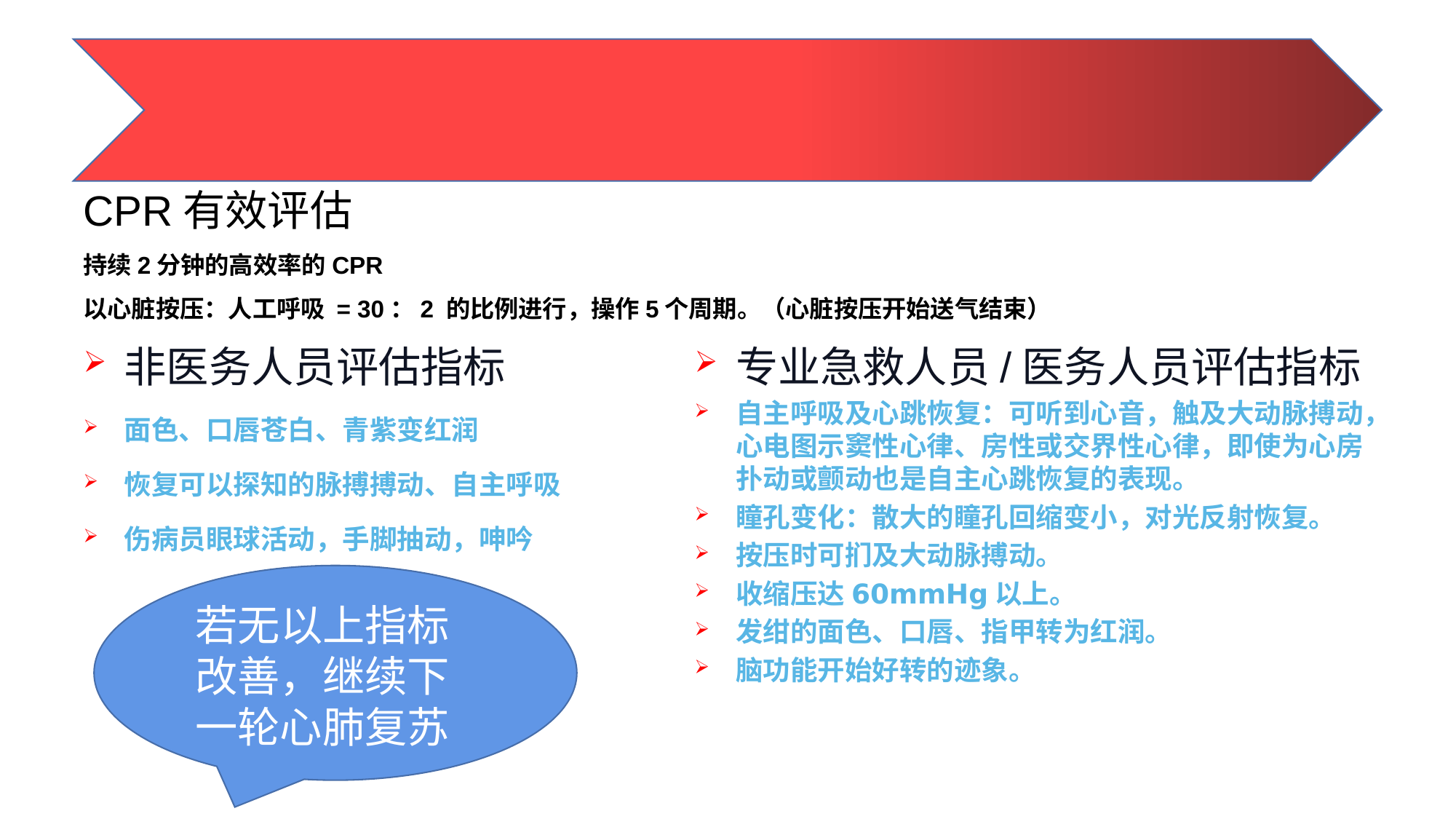

#
CPR有效评估
持续2分钟的高效率的CPR
以心脏按压：人工呼吸 = 30：2 的比例进行，操作5个周期。（心脏按压开始送气结束）

非医务人员评估指标
面色、口唇苍白、青紫变红润
恢复可以探知的脉搏搏动、自主呼吸
伤病员眼球活动，手脚抽动，呻吟
专业急救人员/医务人员评估指标
自主呼吸及心跳恢复：可听到心音，触及大动脉搏动，心电图示窦性心律、房性或交界性心律，即使为心房扑动或颤动也是自主心跳恢复的表现。
瞳孔变化：散大的瞳孔回缩变小，对光反射恢复。
按压时可扪及大动脉搏动。
收缩压达60mmHg以上。
发绀的面色、口唇、指甲转为红润。
脑功能开始好转的迹象。

若无以上指标改善，继续下一轮心肺复苏